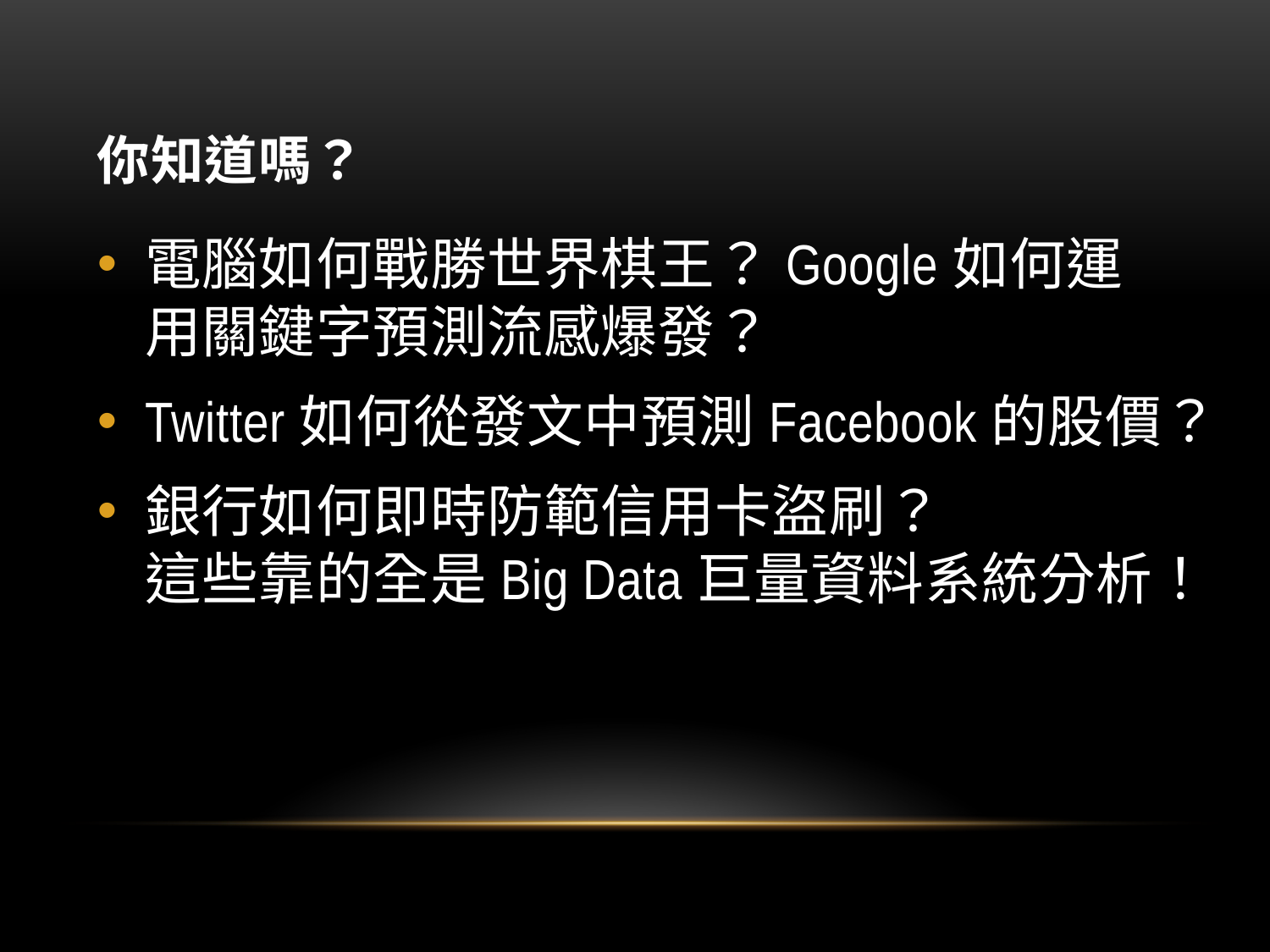

# 你知道嗎？
電腦如何戰勝世界棋王？Google如何運用關鍵字預測流感爆發？
Twitter如何從發文中預測Facebook的股價？
銀行如何即時防範信用卡盜刷？
這些靠的全是Big Data巨量資料系統分析！